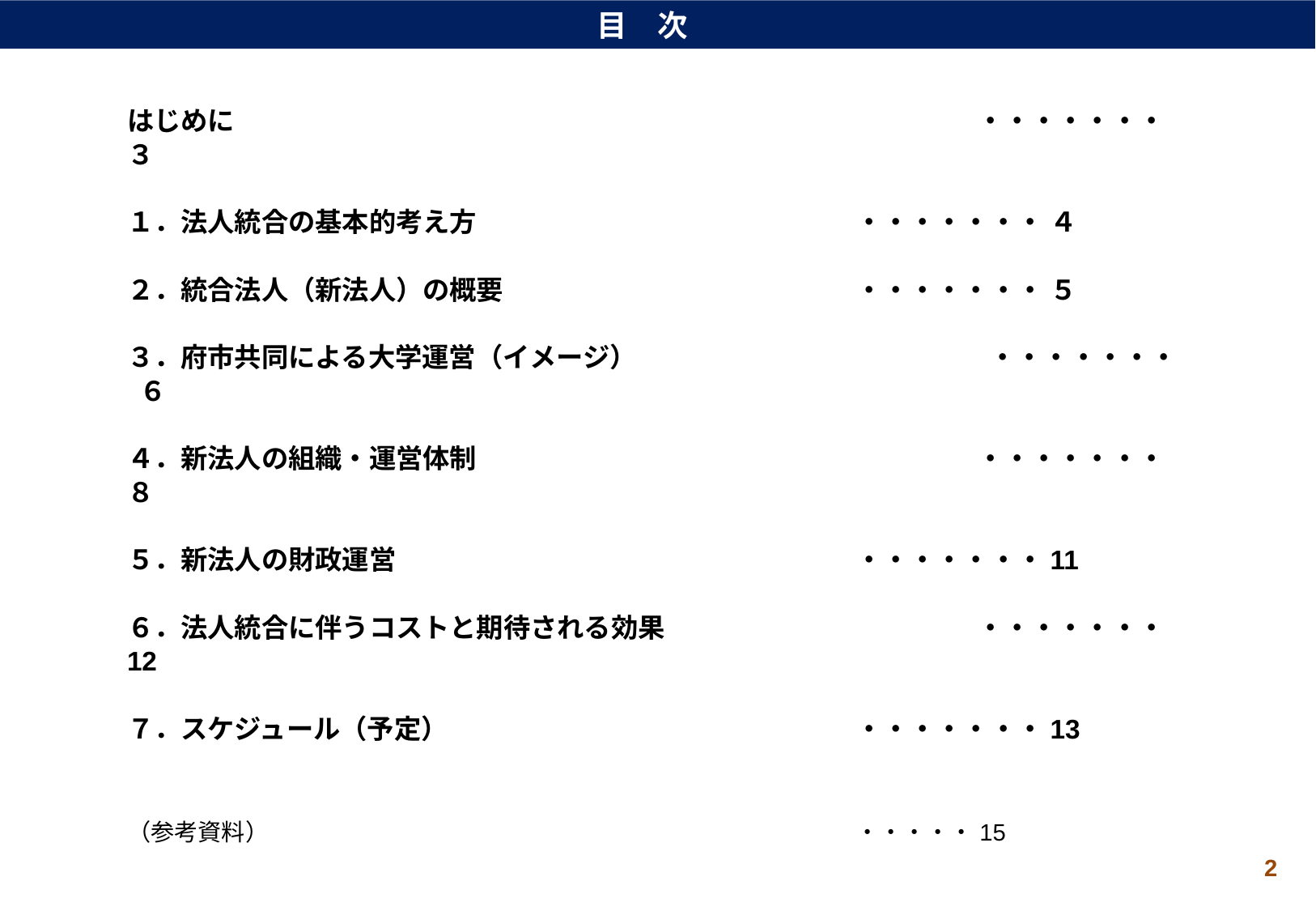

目　次

はじめに			　　　　　　　　　　　　　　　	・・・・・・・ ３

１．法人統合の基本的考え方				・・・・・・・ ４

２．統合法人（新法人）の概要			・・・・・・・ ５

３．府市共同による大学運営（イメージ）　　　　　		・・・・・・・ ６

４．新法人の組織・運営体制　　　　　　　　　　		・・・・・・・ ８

５．新法人の財政運営				・・・・・・・11

６．法人統合に伴うコストと期待される効果　　　　　　		・・・・・・・12

７．スケジュール（予定）				・・・・・・・13

（参考資料）　	　　　　　　　　　			・・・・・15

2